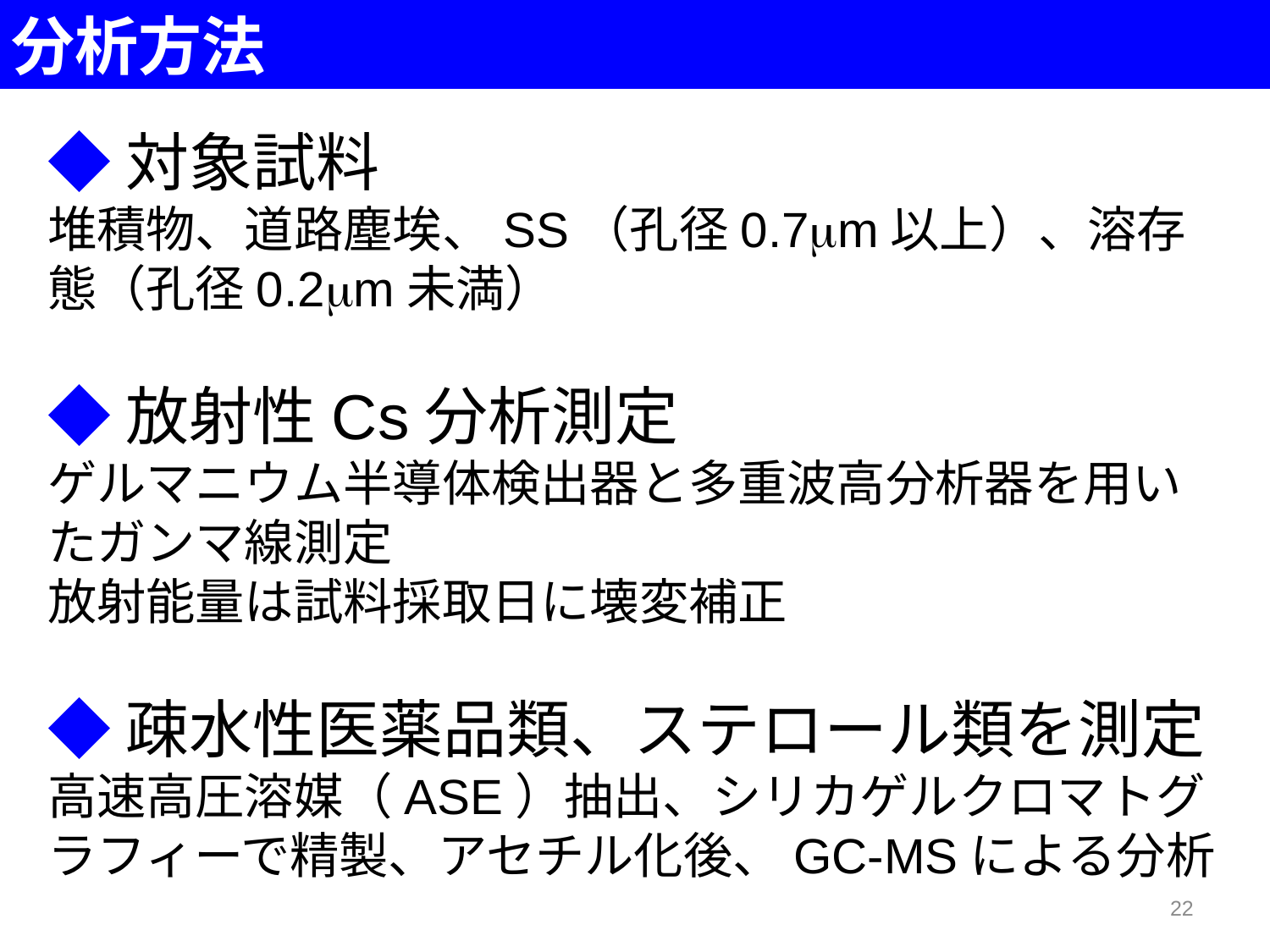

分析方法
◆対象試料
堆積物、道路塵埃、SS（孔径0.7μm以上）、溶存態（孔径0.2μm未満）

◆放射性Cs分析測定
ゲルマニウム半導体検出器と多重波高分析器を用いたガンマ線測定
放射能量は試料採取日に壊変補正

◆疎水性医薬品類、ステロール類を測定
高速高圧溶媒（ASE）抽出、シリカゲルクロマトグラフィーで精製、アセチル化後、GC-MSによる分析
22